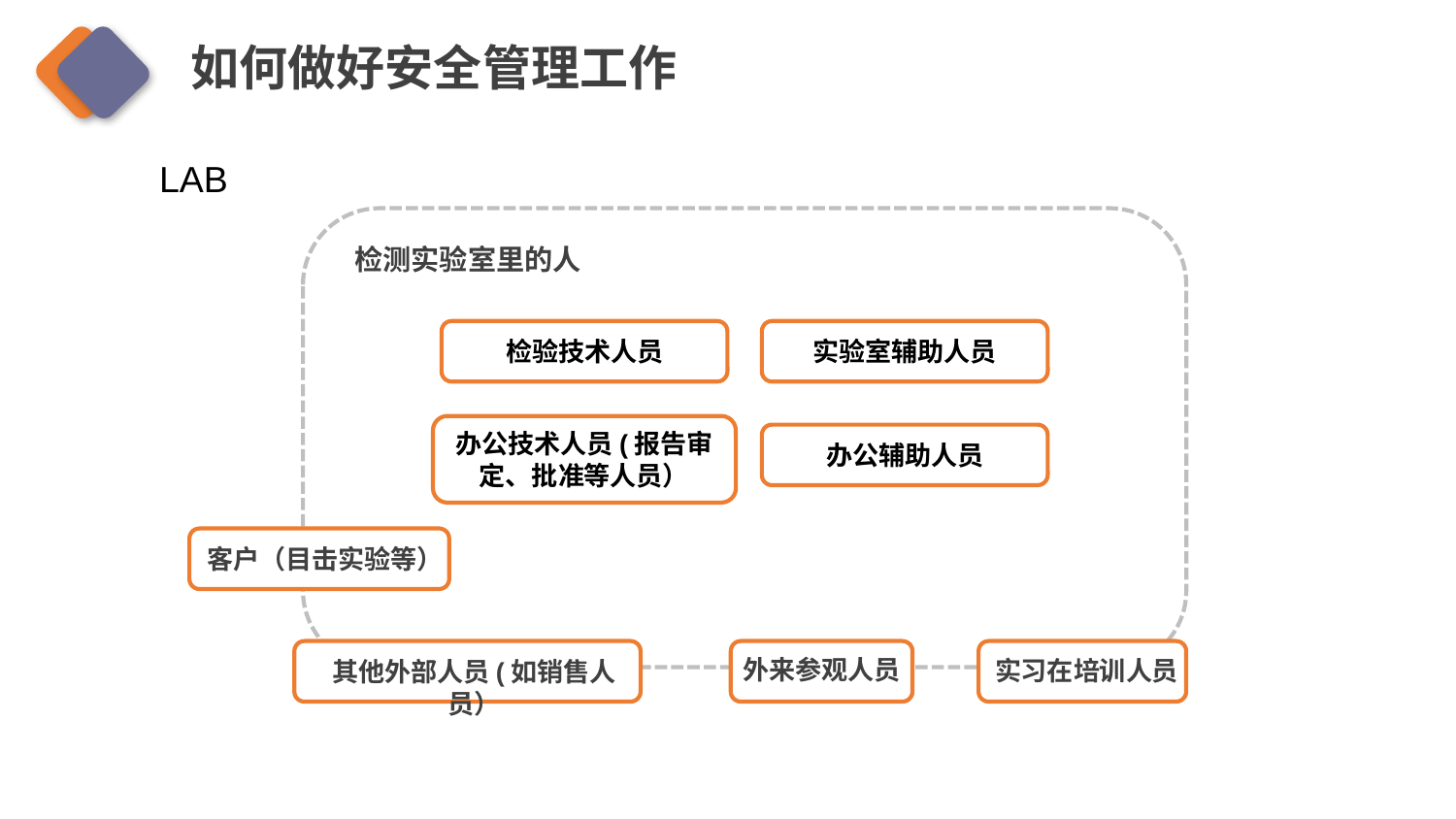

如何做好安全管理工作
LAB

检测实验室里的人
检验技术人员
实验室辅助人员
办公技术人员(报告审定、批准等人员）
办公辅助人员

客户（目击实验等）

外来参观人员
实习在培训人员
其他外部人员(如销售人员）